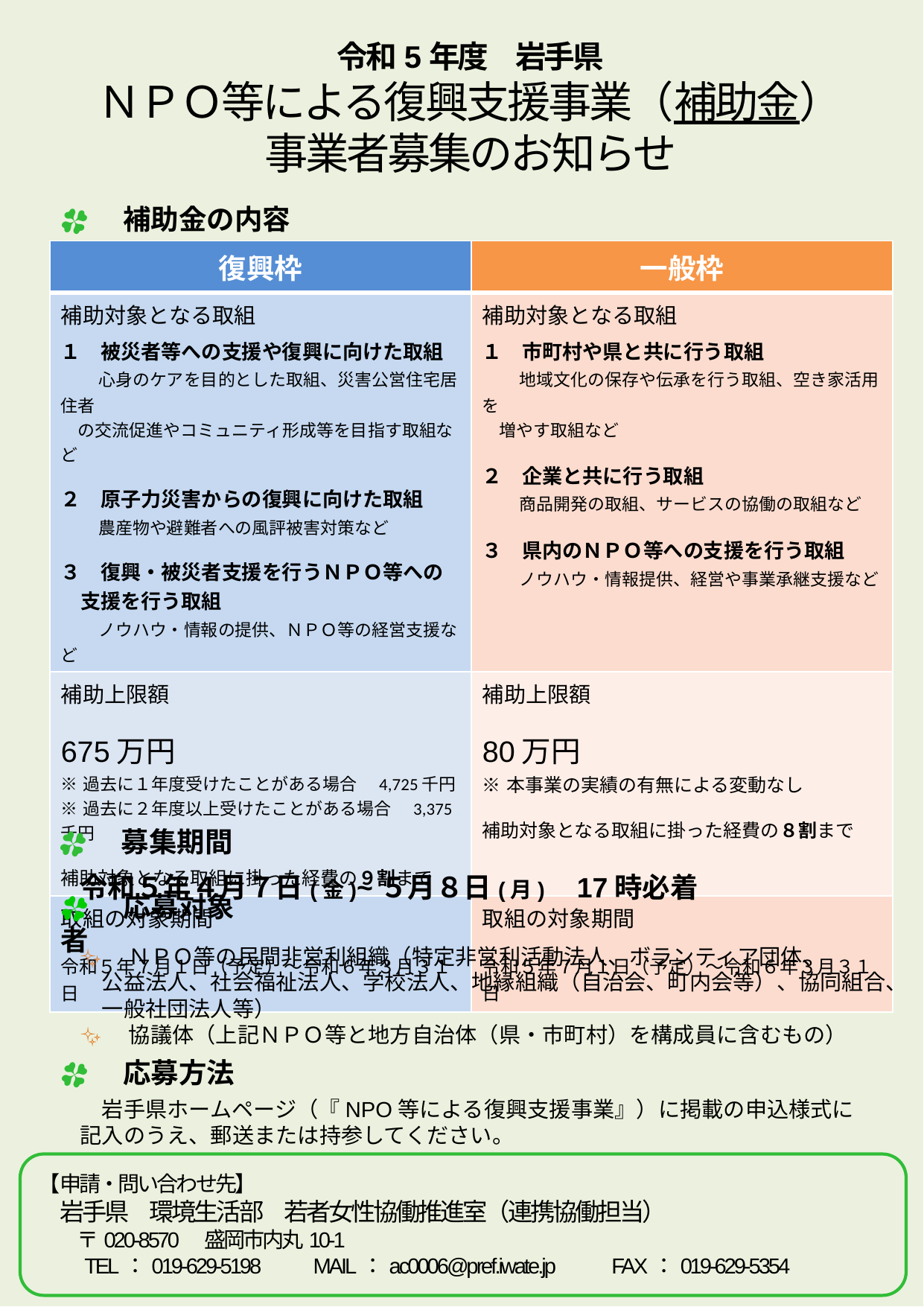

# 令和5年度　岩手県 ＮＰＯ等による復興支援事業（補助金） 事業者募集のお知らせ
🍀　補助金の内容
| 復興枠 | 一般枠 |
| --- | --- |
| 補助対象となる取組 １　被災者等への支援や復興に向けた取組 　　心身のケアを目的とした取組、災害公営住宅居住者 　の交流促進やコミュニティ形成等を目指す取組など ２　原子力災害からの復興に向けた取組 　　農産物や避難者への風評被害対策など ３　復興・被災者支援を行うＮＰＯ等への 　支援を行う取組 　　ノウハウ・情報の提供、ＮＰＯ等の経営支援など | 補助対象となる取組 １　市町村や県と共に行う取組 　　地域文化の保存や伝承を行う取組、空き家活用を 　増やす取組など ２　企業と共に行う取組 　　商品開発の取組、サービスの協働の取組など ３　県内のＮＰＯ等への支援を行う取組 　　ノウハウ・情報提供、経営や事業承継支援など |
| 補助上限額 675万円 ※過去に１年度受けたことがある場合　4,725千円 ※過去に２年度以上受けたことがある場合　3,375千円 補助対象となる取組に掛った経費の９割まで | 補助上限額 80万円 ※本事業の実績の有無による変動なし 補助対象となる取組に掛った経費の８割まで |
| 取組の対象期間 令和５年７月１日（予定）～令和６年３月３１日 | 取組の対象期間 令和５年７月１日（予定）～令和６年３月３１日 |
🍀　募集期間
令和５年４月７日(金)~５月８日(月)　17時必着
🍀　応募対象者
✨　ＮＰＯ等の民間非営利組織（特定非営利活動法人、ボランティア団体、
　公益法人、社会福祉法人、学校法人、地縁組織（自治会、町内会等）、協同組合、
　一般社団法人等）
✨　協議体（上記ＮＰＯ等と地方自治体（県・市町村）を構成員に含むもの）
🍀　応募方法
　岩手県ホームページ（『NPO等による復興支援事業』）に掲載の申込様式に
記入のうえ、郵送または持参してください。
【申請・問い合わせ先】
　岩手県　環境生活部　若者女性協働推進室（連携協働担当）
　　〒020-8570　盛岡市内丸10-1
　　TEL：019-629-5198　　MAIL：ac0006@pref.iwate.jp 　　FAX：019-629-5354